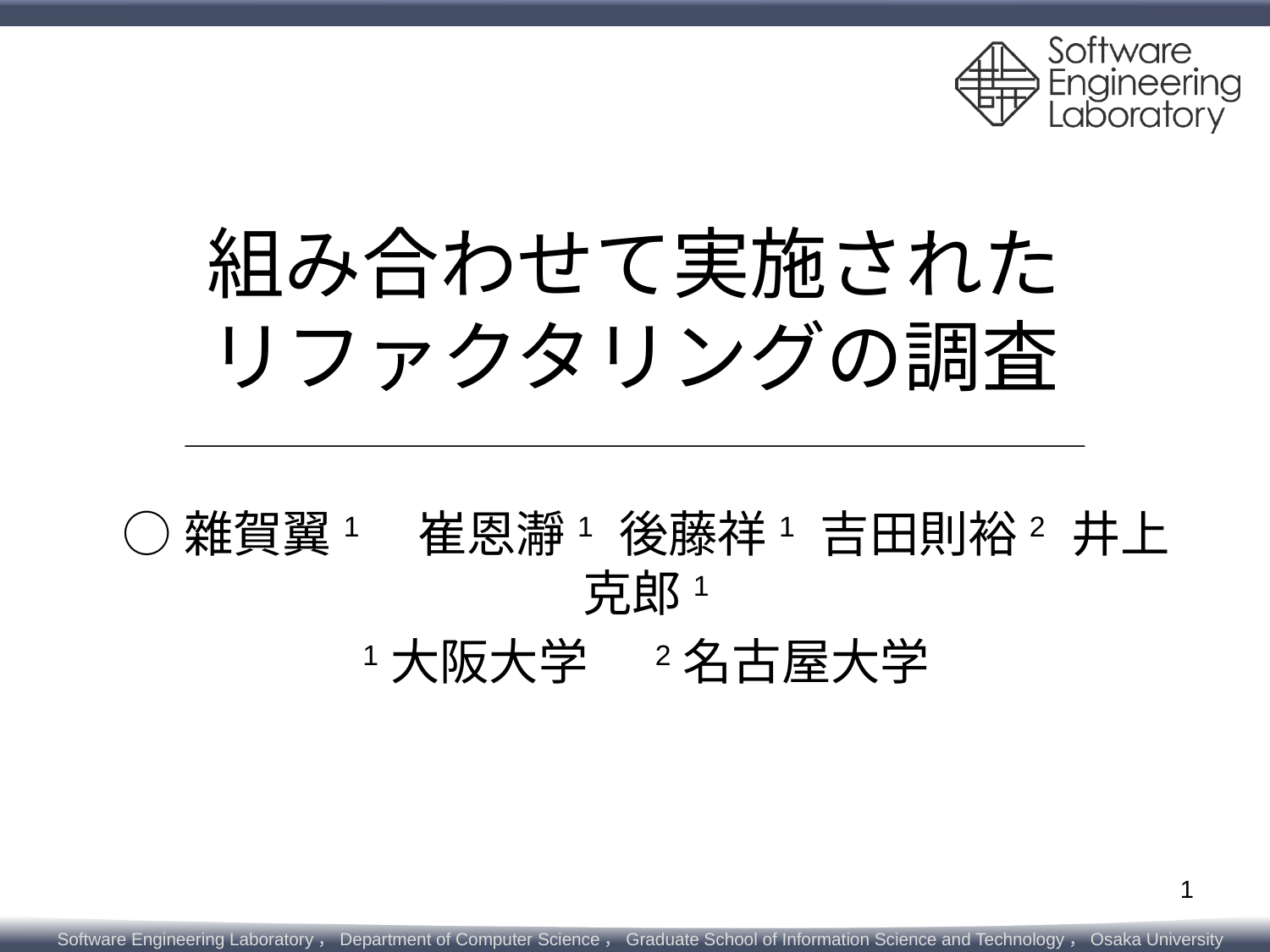

# 組み合わせて実施された リファクタリングの調査
○雜賀翼1　 崔恩瀞1 後藤祥1 吉田則裕2 井上克郎1
1大阪大学　 2名古屋大学
1